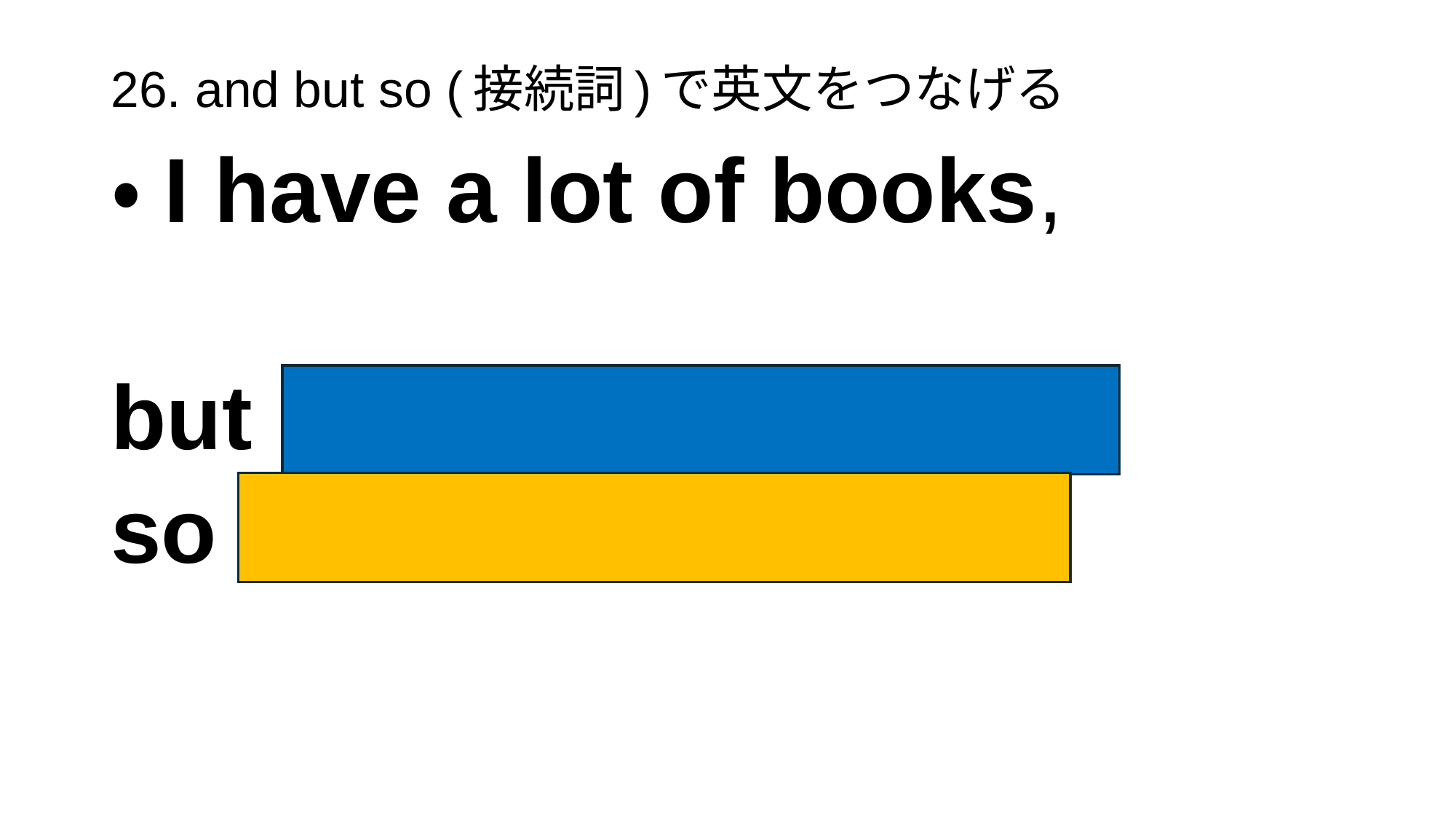

# 26. and but so (接続詞)で英文をつなげる
・I have a lot of books,

but my father has more,
so I want more books.